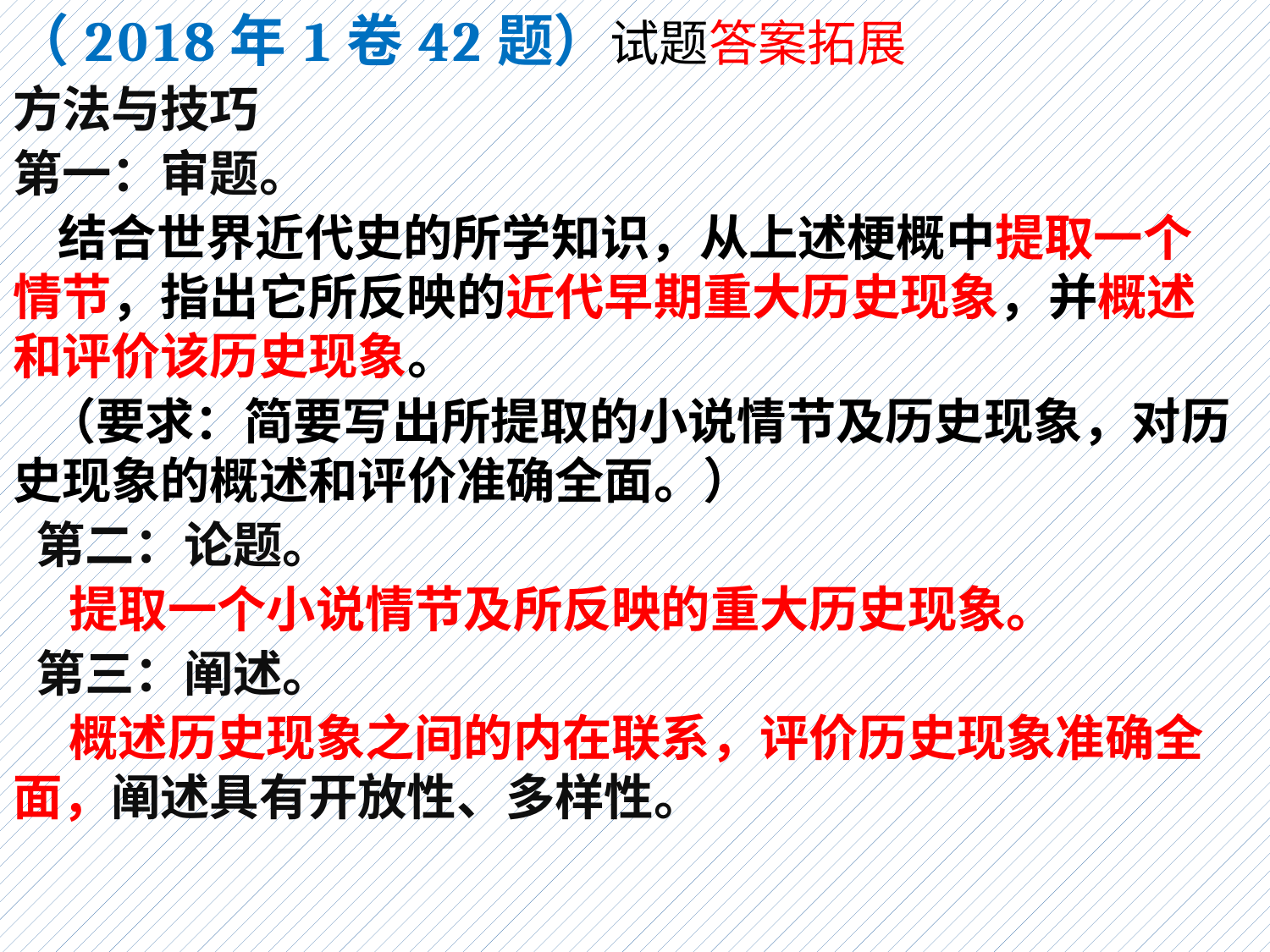

（2018年1卷42题）试题答案拓展
方法与技巧
第一：审题。
   结合世界近代史的所学知识，从上述梗概中提取一个情节，指出它所反映的近代早期重大历史现象，并概述和评价该历史现象。
  （要求：简要写出所提取的小说情节及历史现象，对历史现象的概述和评价准确全面。）
 第二：论题。
    提取一个小说情节及所反映的重大历史现象。
 第三：阐述。
    概述历史现象之间的内在联系，评价历史现象准确全面，阐述具有开放性、多样性。